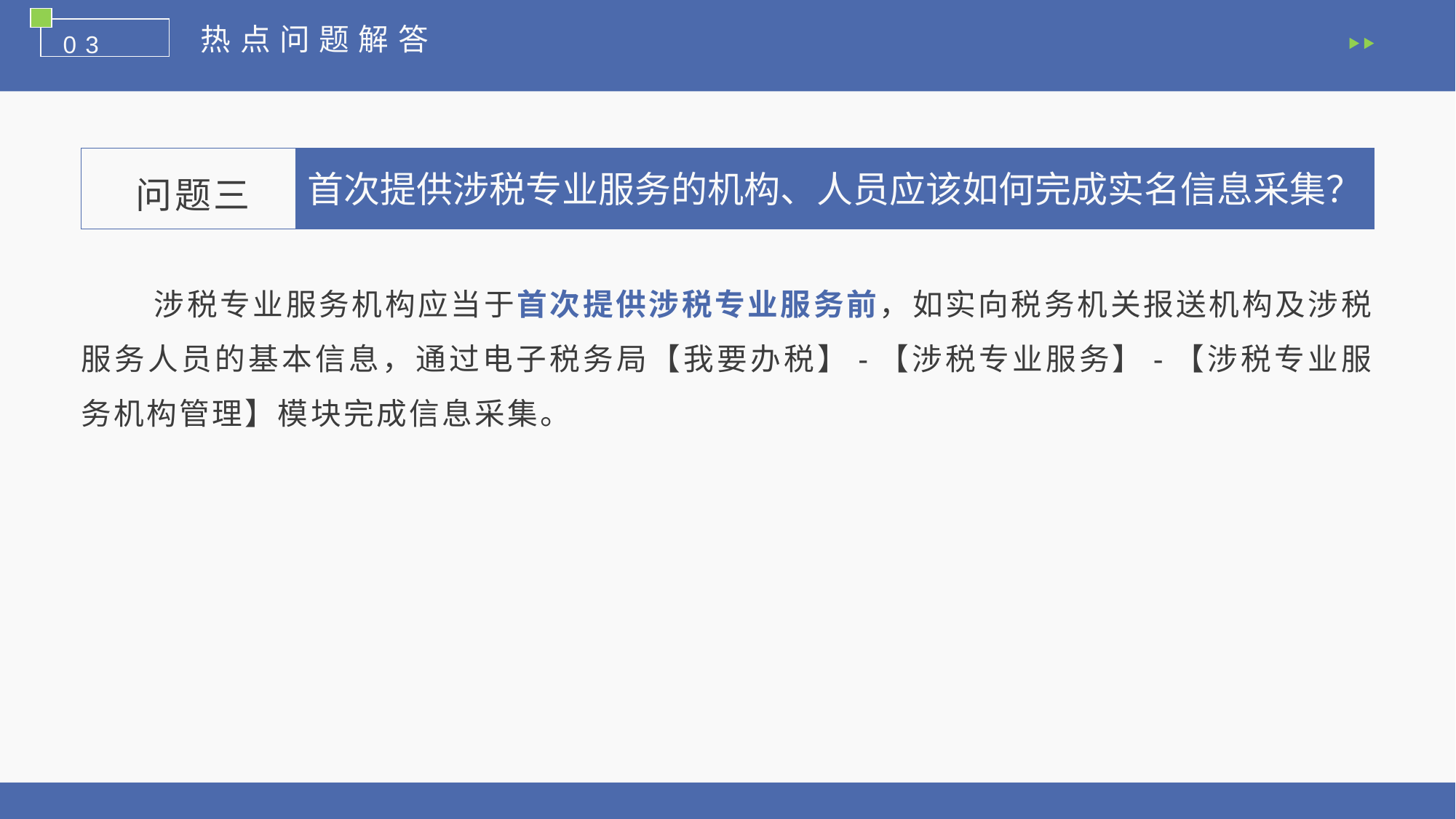

热点问题解答

03

首次提供涉税专业服务的机构、人员应该如何完成实名信息采集？
问题三
       涉税专业服务机构应当于首次提供涉税专业服务前，如实向税务机关报送机构及涉税服务人员的基本信息，通过电子税务局【我要办税】-【涉税专业服务】-【涉税专业服务机构管理】模块完成信息采集。